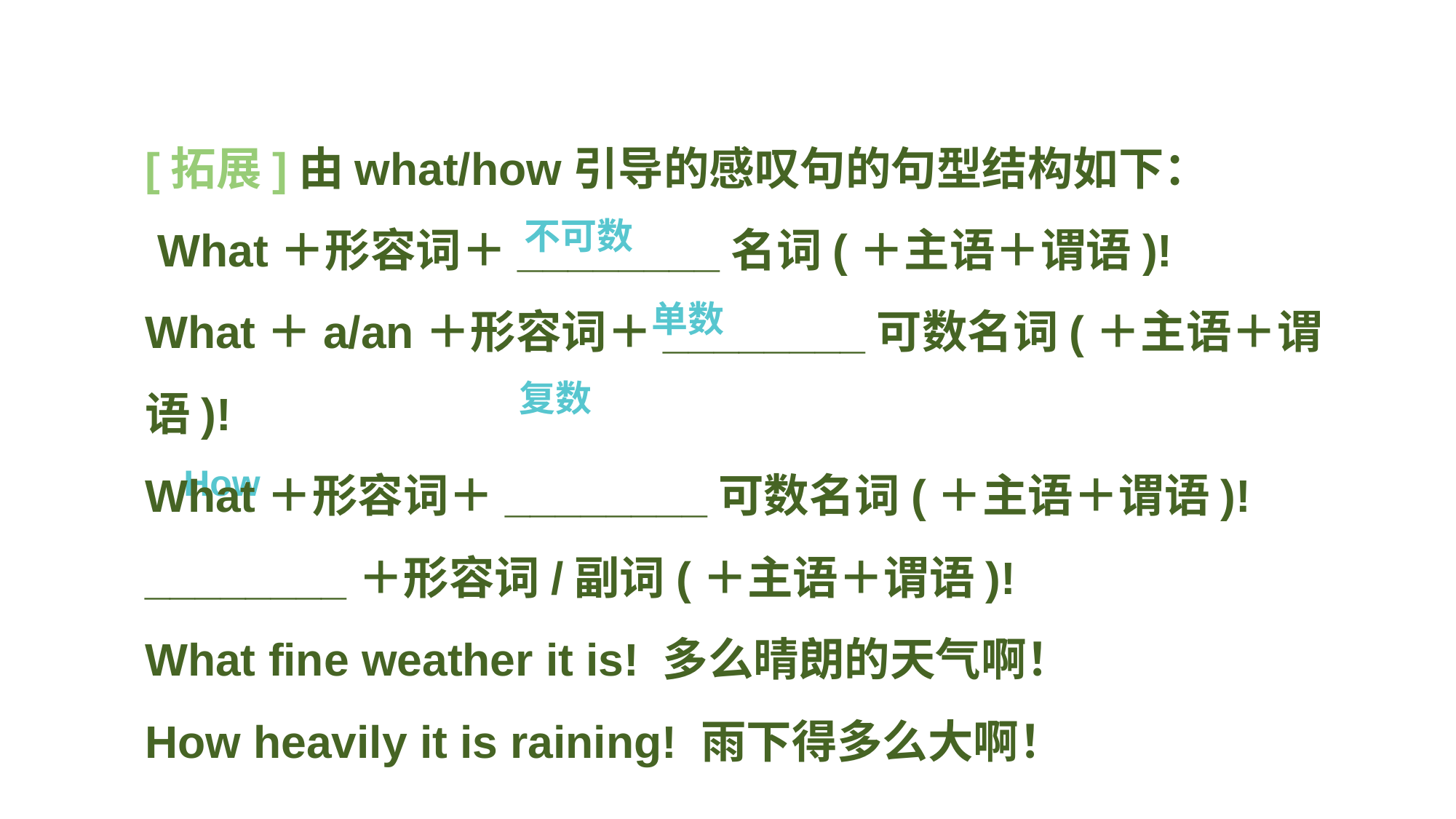

[拓展]由what/how引导的感叹句的句型结构如下：
 What＋形容词＋________名词(＋主语＋谓语)!
What＋a/an＋形容词＋________可数名词(＋主语＋谓语)!
What＋形容词＋________可数名词(＋主语＋谓语)!
________＋形容词/副词(＋主语＋谓语)!
What fine weather it is! 多么晴朗的天气啊！
How heavily it is raining! 雨下得多么大啊！
不可数
单数
复数
How